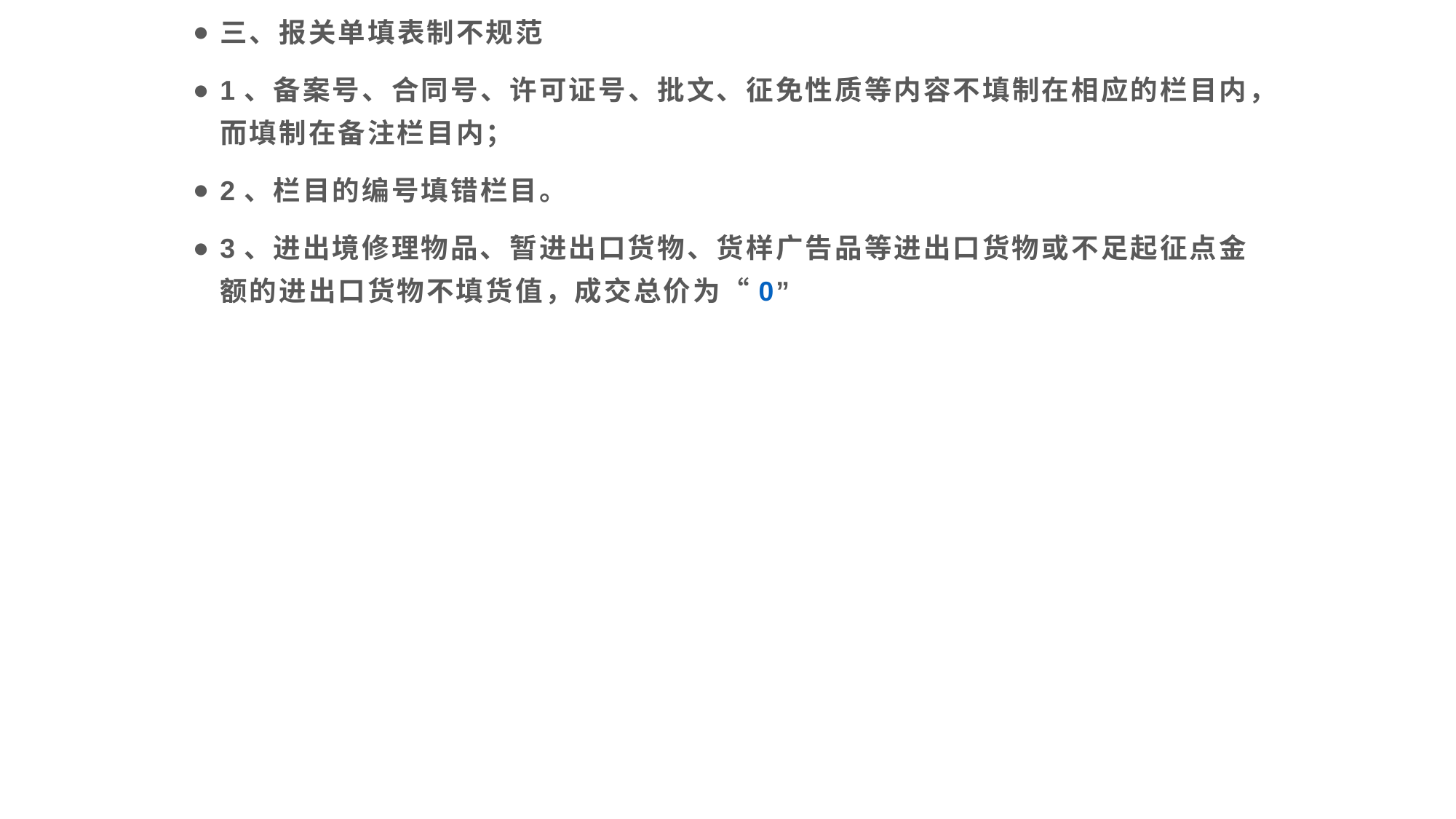

三、报关单填表制不规范
1、备案号、合同号、许可证号、批文、征免性质等内容不填制在相应的栏目内，而填制在备注栏目内；
2、栏目的编号填错栏目。
3、进出境修理物品、暂进出口货物、货样广告品等进出口货物或不足起征点金额的进出口货物不填货值，成交总价为“0”